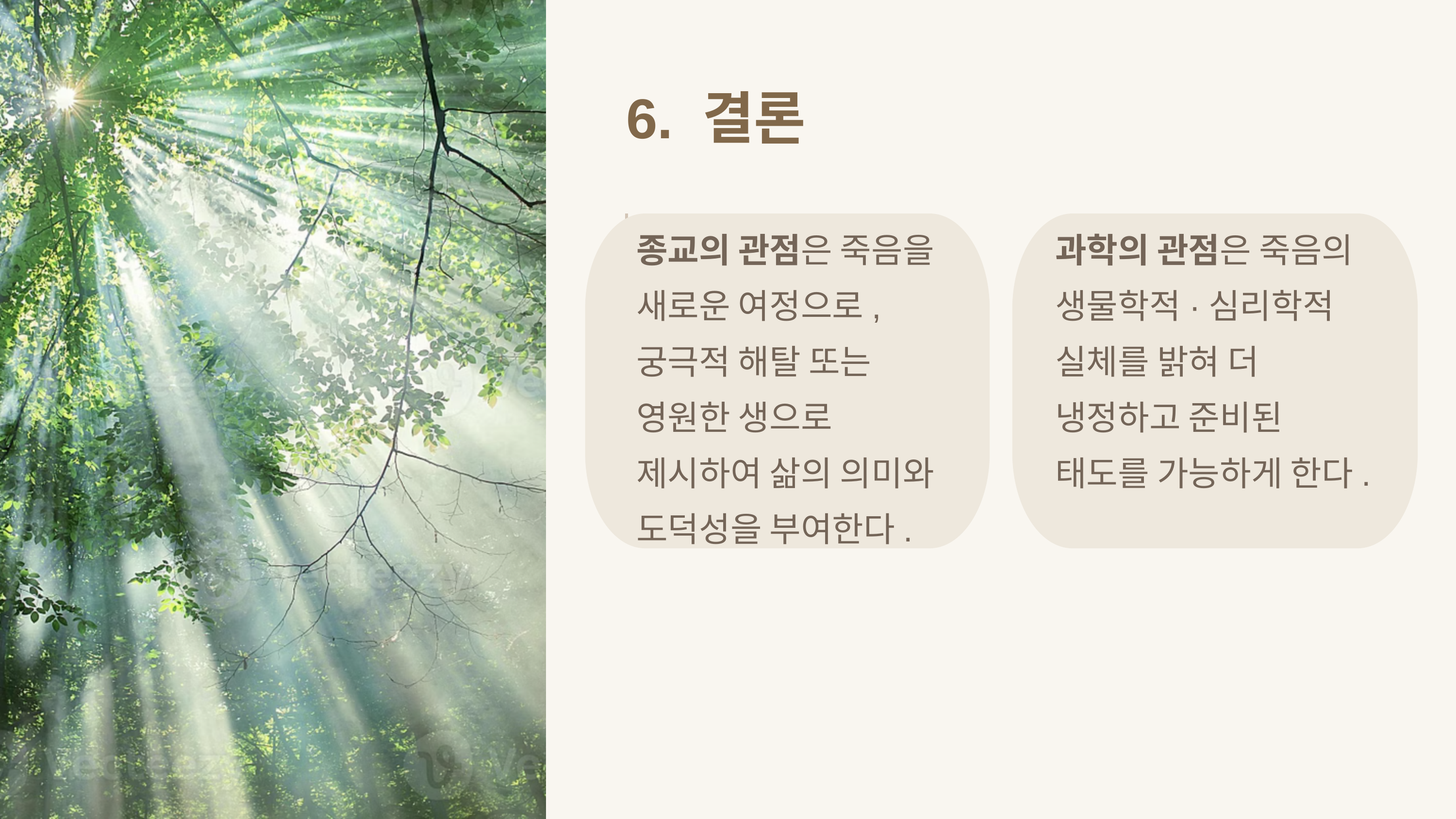

6. 결론

종교의 관점은 죽음을 새로운 여정으로, 궁극적 해탈 또는 영원한 생으로 제시하여 삶의 의미와 도덕성을 부여한다.
과학의 관점은 죽음의 생물학적·심리학적 실체를 밝혀 더 냉정하고 준비된 태도를 가능하게 한다.